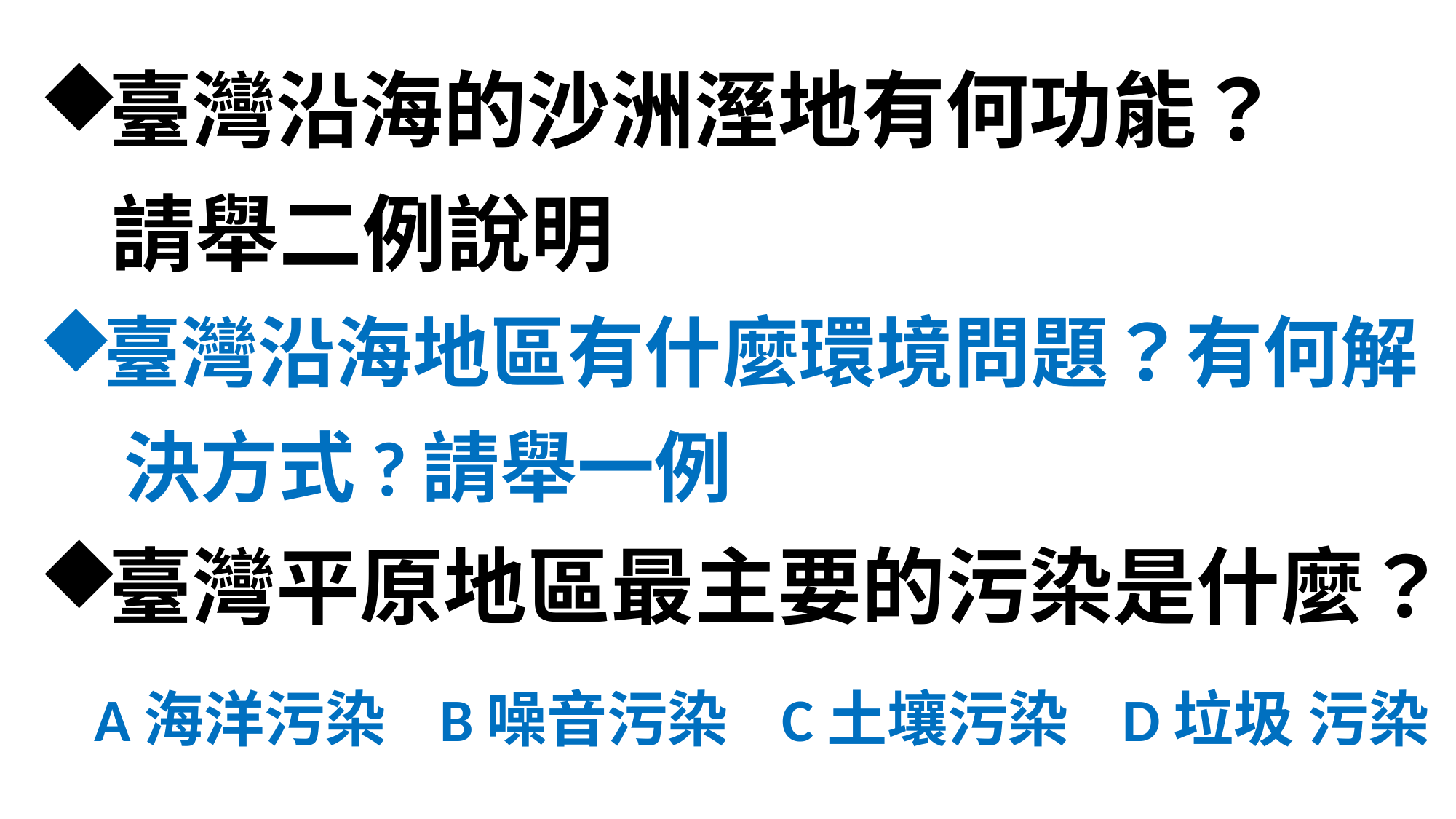

臺灣沿海的沙洲溼地有何功能？
   請舉二例說明
臺灣沿海地區有什麼環境問題？有何解
    決方式?請舉一例
臺灣平原地區最主要的污染是什麼？
   A海洋污染   B噪音污染   C土壤污染   D垃圾 污染